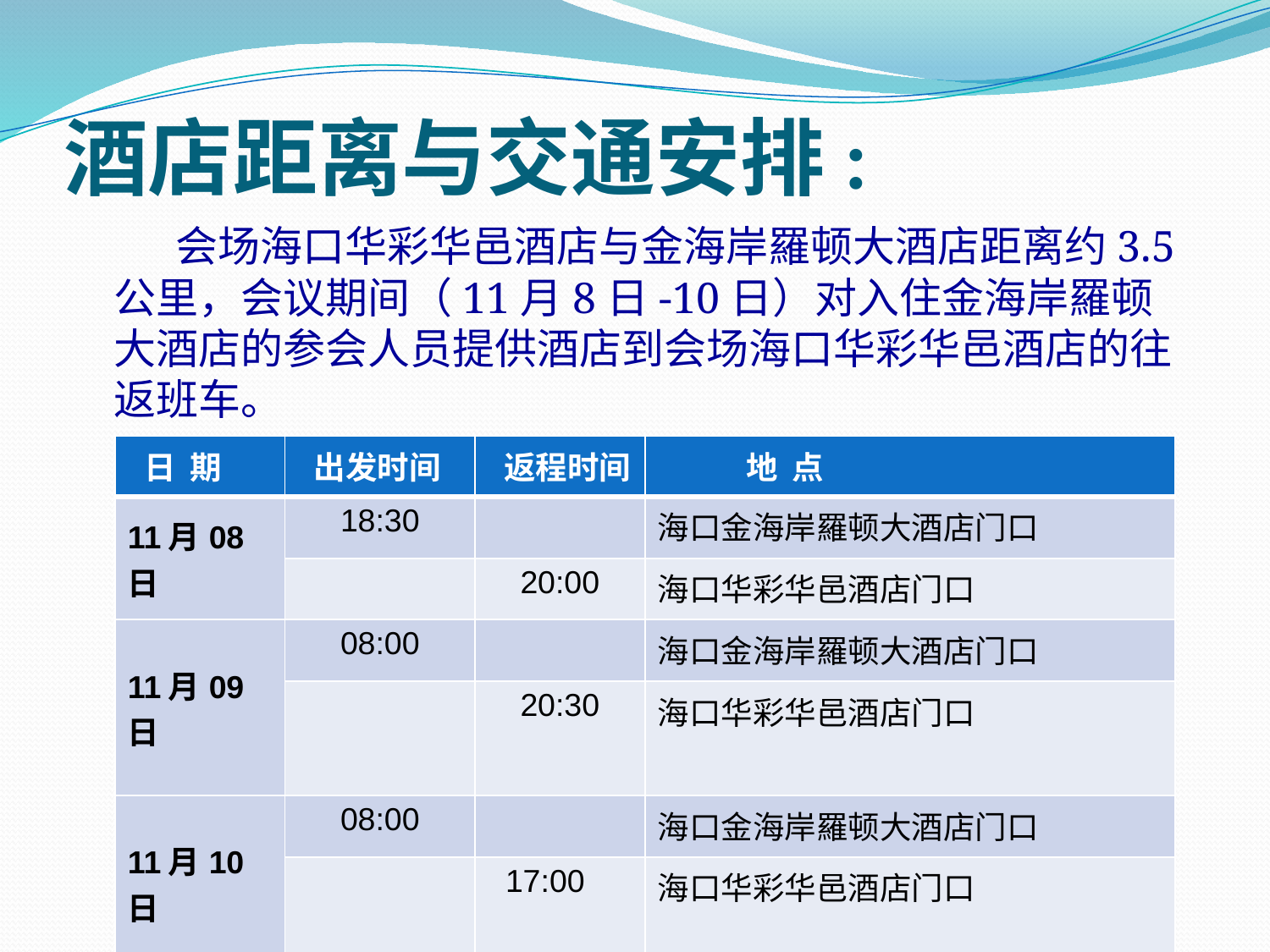

# 酒店距离与交通安排:
        会场海口华彩华邑酒店与金海岸羅顿大酒店距离约3.5公里，会议期间（11月8日-10日）对入住金海岸羅顿大酒店的参会人员提供酒店到会场海口华彩华邑酒店的往返班车。

| 日 期 | 出发时间 | 返程时间 | 地 点 |
| --- | --- | --- | --- |
| 11月08日 | 18:30 |  | 海口金海岸羅顿大酒店门口 |
|  |  | 20:00 | 海口华彩华邑酒店门口 |
| 11月09日 | 08:00 |  | 海口金海岸羅顿大酒店门口 |
|  |  | 20:30 | 海口华彩华邑酒店门口 |
| 11月10日 | 08:00 |  | 海口金海岸羅顿大酒店门口 |
|  |  | 17:00 | 海口华彩华邑酒店门口 |